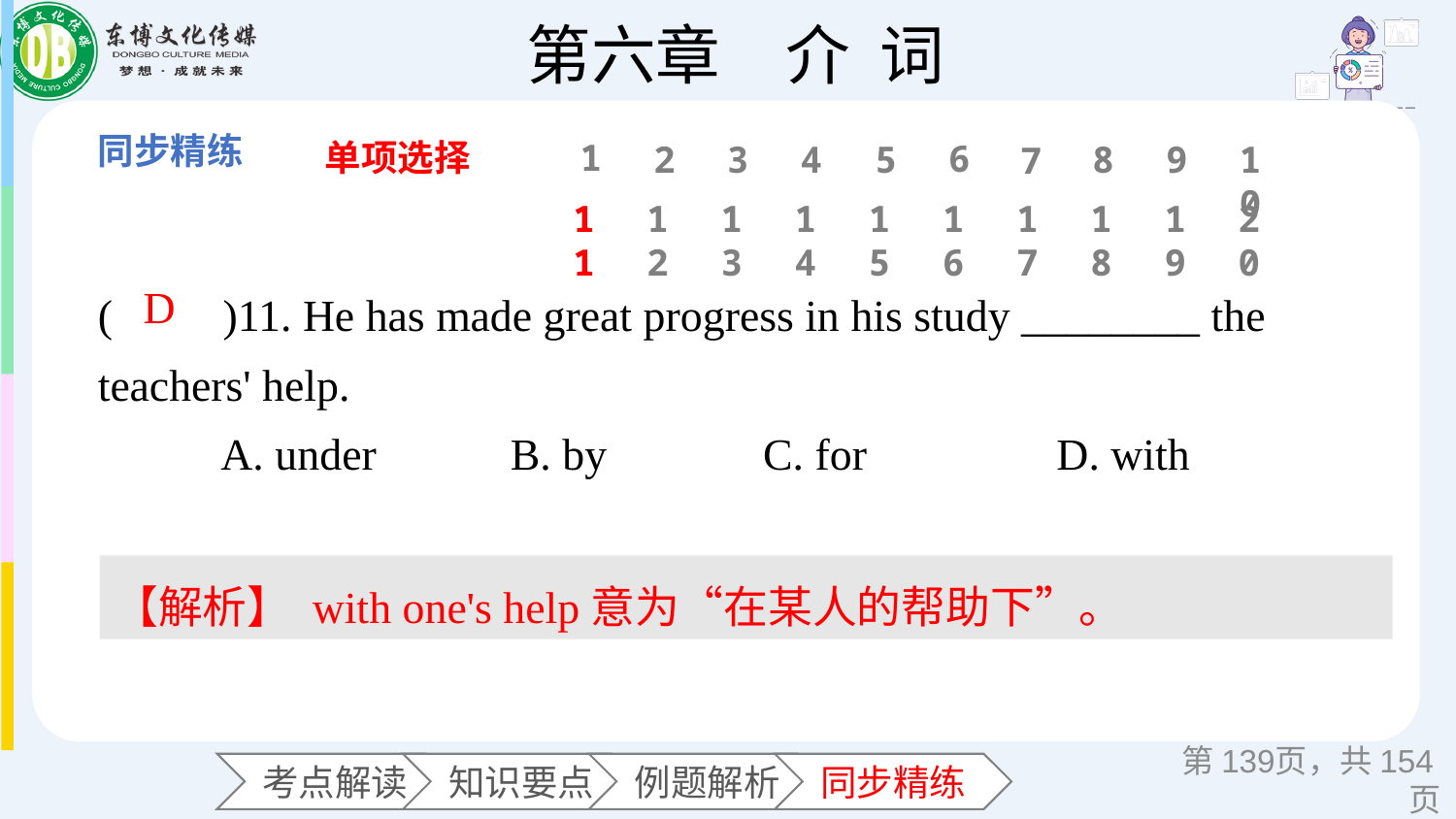

单项选择
1
6
2
3
4
5
8
9
10
7
11
12
13
14
15
16
17
18
19
20
(　　)11. He has made great progress in his study ________ the teachers' help.
           A. under            B. by              C. for                 D. with
D
【解析】 with one's help意为“在某人的帮助下”。
第139页，共154页